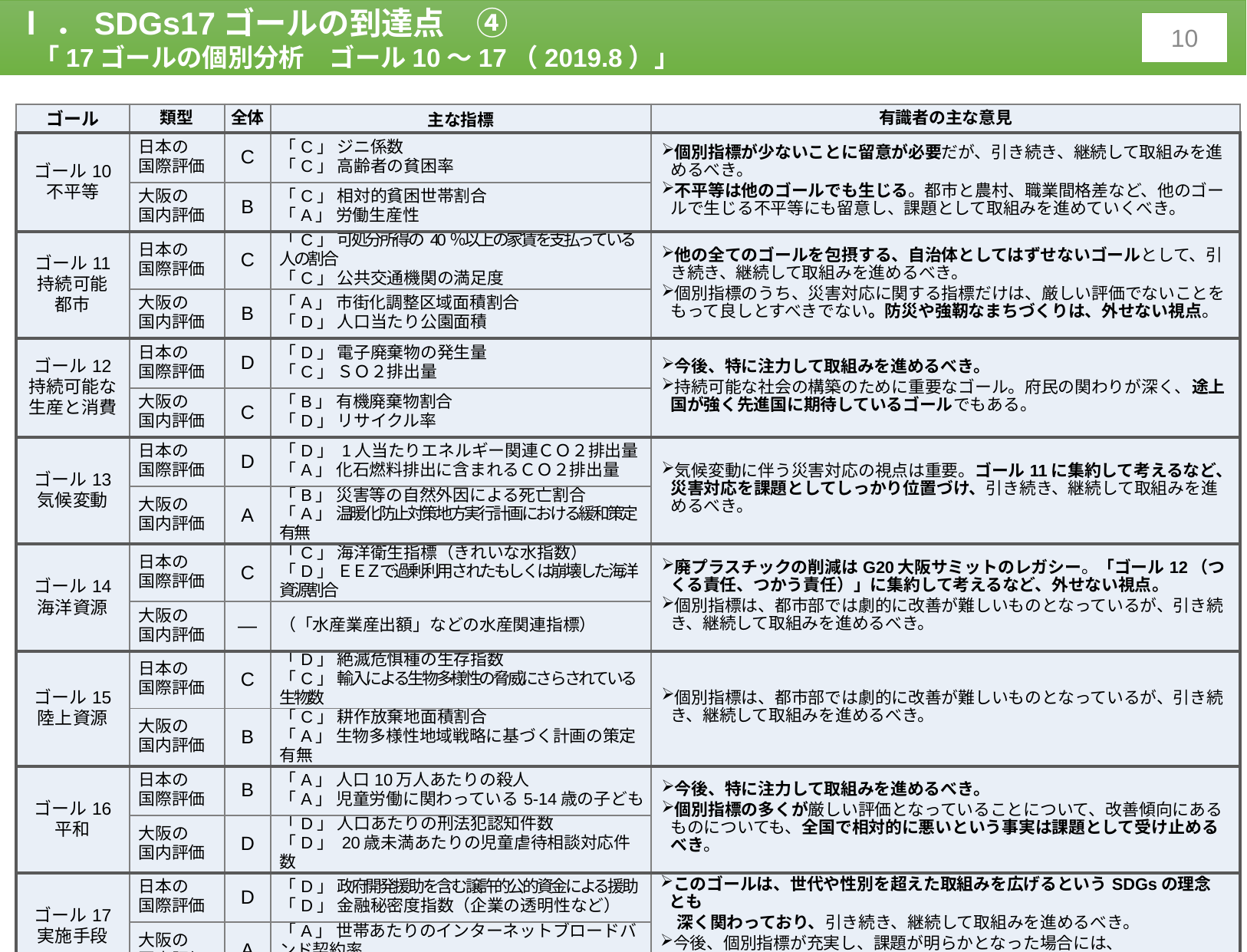

Ⅰ．SDGs17ゴールの到達点　④
　「17ゴールの個別分析　ゴール10～17（2019.8）」
10
| ゴール | 類型 | 全体 | 主な指標 | 有識者の主な意見 |
| --- | --- | --- | --- | --- |
| ゴール10 不平等 | 日本の 国際評価 | C | 「C」 ジニ係数 「C」 高齢者の貧困率 | 個別指標が少ないことに留意が必要だが、引き続き、継続して取組みを進めるべき。 不平等は他のゴールでも生じる。都市と農村、職業間格差など、他のゴールで生じる不平等にも留意し、課題として取組みを進めていくべき。 |
|  | 大阪の 国内評価 | B | 「C」 相対的貧困世帯割合 「A」 労働生産性 |  |
| ゴール11 持続可能 都市 | 日本の 国際評価 | C | 「C」 可処分所得の40％以上の家賃を支払っている人の割合 「C」 公共交通機関の満足度 | 他の全てのゴールを包摂する、自治体としてはずせないゴールとして、引き続き、継続して取組みを進めるべき。 個別指標のうち、災害対応に関する指標だけは、厳しい評価でないことをもって良しとすべきでない。防災や強靭なまちづくりは、外せない視点。 |
|  | 大阪の 国内評価 | B | 「A」 市街化調整区域面積割合 「D」 人口当たり公園面積 |  |
| ゴール12 持続可能な 生産と消費 | 日本の 国際評価 | D | 「D」 電子廃棄物の発生量 「C」 ＳＯ２排出量 | 今後、特に注力して取組みを進めるべき。 持続可能な社会の構築のために重要なゴール。府民の関わりが深く、途上国が強く先進国に期待しているゴールでもある。 |
|  | 大阪の 国内評価 | C | 「B」 有機廃棄物割合 「D」 リサイクル率 |  |
| ゴール13 気候変動 | 日本の 国際評価 | D | 「D」 1人当たりエネルギー関連ＣＯ２排出量 「A」 化石燃料排出に含まれるＣＯ２排出量 | 気候変動に伴う災害対応の視点は重要。ゴール11に集約して考えるなど、災害対応を課題としてしっかり位置づけ、引き続き、継続して取組みを進めるべき。 |
|  | 大阪の 国内評価 | A | 「B」 災害等の自然外因による死亡割合 「A」 温暖化防止対策地方実行計画における緩和策定有無 |  |
| ゴール14 海洋資源 | 日本の 国際評価 | C | 「C」 海洋衛生指標（きれいな水指数） 「D」 ＥＥＺで過剰利用されたもしくは崩壊した海洋資源割合 | 廃プラスチックの削減はG20大阪サミットのレガシー。「ゴール12（つくる責任、つかう責任）」に集約して考えるなど、外せない視点。 個別指標は、都市部では劇的に改善が難しいものとなっているが、引き続き、継続して取組みを進めるべき。 |
|  | 大阪の 国内評価 | ― | （「水産業産出額」などの水産関連指標） |  |
| ゴール15 陸上資源 | 日本の 国際評価 | C | 「D」 絶滅危惧種の生存指数 「C」 輸入による生物多様性の脅威にさらされている生物数 | 個別指標は、都市部では劇的に改善が難しいものとなっているが、引き続き、継続して取組みを進めるべき。 |
|  | 大阪の 国内評価 | B | 「C」 耕作放棄地面積割合 「A」 生物多様性地域戦略に基づく計画の策定有無 |  |
| ゴール16 平和 | 日本の 国際評価 | B | 「A」 人口10万人あたりの殺人 「A」 児童労働に関わっている5-14歳の子ども | 今後、特に注力して取組みを進めるべき。 個別指標の多くが厳しい評価となっていることについて、改善傾向にあるものについても、全国で相対的に悪いという事実は課題として受け止めるべき。 |
|  | 大阪の 国内評価 | D | 「D」 人口あたりの刑法犯認知件数 「D」 20歳未満あたりの児童虐待相談対応件数 |  |
| ゴール17 実施手段 | 日本の 国際評価 | D | 「D」 政府開発援助を含む譲許的公的資金による援助 「D」 金融秘密度指数（企業の透明性など） | このゴールは、世代や性別を超えた取組みを広げるというSDGsの理念とも 　深く関わっており、引き続き、継続して取組みを進めるべき。 今後、個別指標が充実し、課題が明らかとなった場合には、 　注力して取組むことが求められる。 |
|  | 大阪の 国内評価 | A | 「A」 世帯あたりのインターネットブロードバンド契約率 「A」 インターネット普及率 |  |